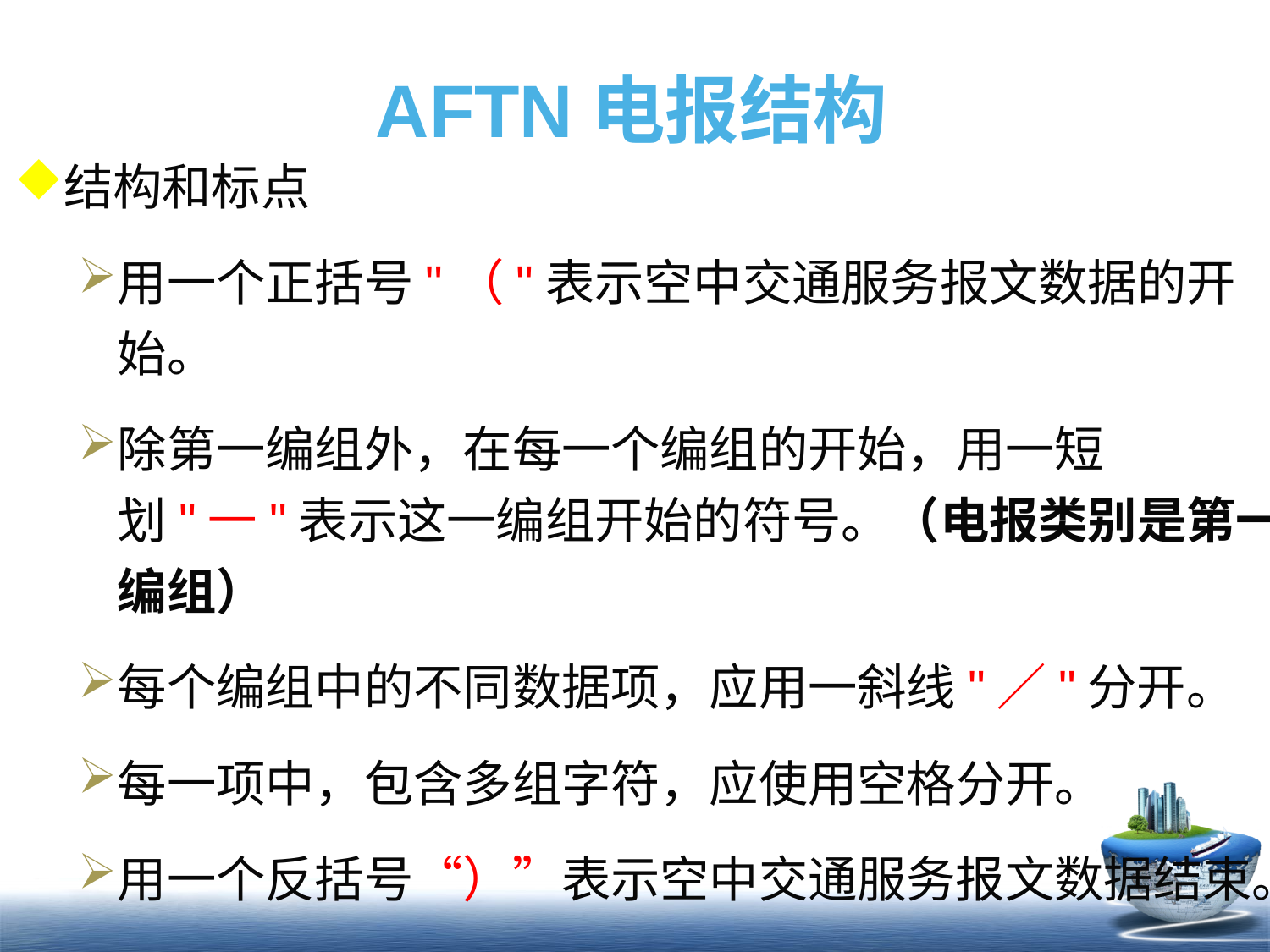

# AFTN电报结构
结构和标点
用一个正括号"（"表示空中交通服务报文数据的开始。
除第一编组外，在每一个编组的开始，用一短划"一"表示这一编组开始的符号。（电报类别是第一编组）
每个编组中的不同数据项，应用一斜线"／"分开。
每一项中，包含多组字符，应使用空格分开。
用一个反括号“）”表示空中交通服务报文数据结束。